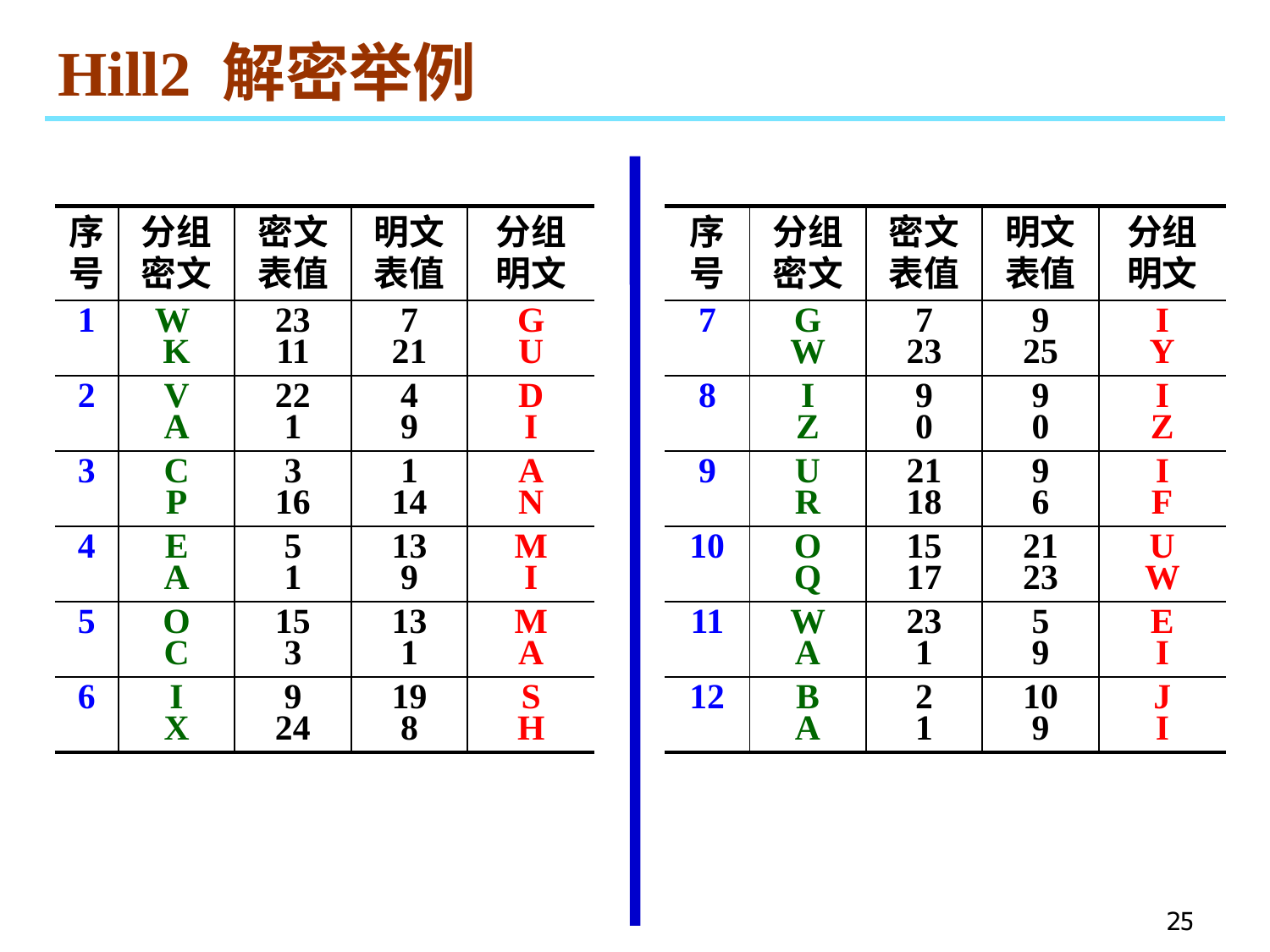

# Hill2 解密举例

| 序号 | 分组 密文 | 密文 表值 | 明文 表值 | 分组 明文 |
| --- | --- | --- | --- | --- |
| 1 | W K | 23 11 | 7 21 | G U |
| 2 | V A | 22 1 | 4 9 | D I |
| 3 | C P | 3 16 | 1 14 | A N |
| 4 | E A | 5 1 | 13 9 | M I |
| 5 | O C | 15 3 | 13 1 | M A |
| 6 | I X | 9 24 | 19 8 | S H |
| 序号 | 分组 密文 | 密文 表值 | 明文 表值 | 分组 明文 |
| --- | --- | --- | --- | --- |
| 7 | G W | 7 23 | 9 25 | I Y |
| 8 | I Z | 9 0 | 9 0 | I Z |
| 9 | U R | 21 18 | 9 6 | I F |
| 10 | O Q | 15 17 | 21 23 | U W |
| 11 | W A | 23 1 | 5 9 | E I |
| 12 | B A | 2 1 | 10 9 | J I |
25